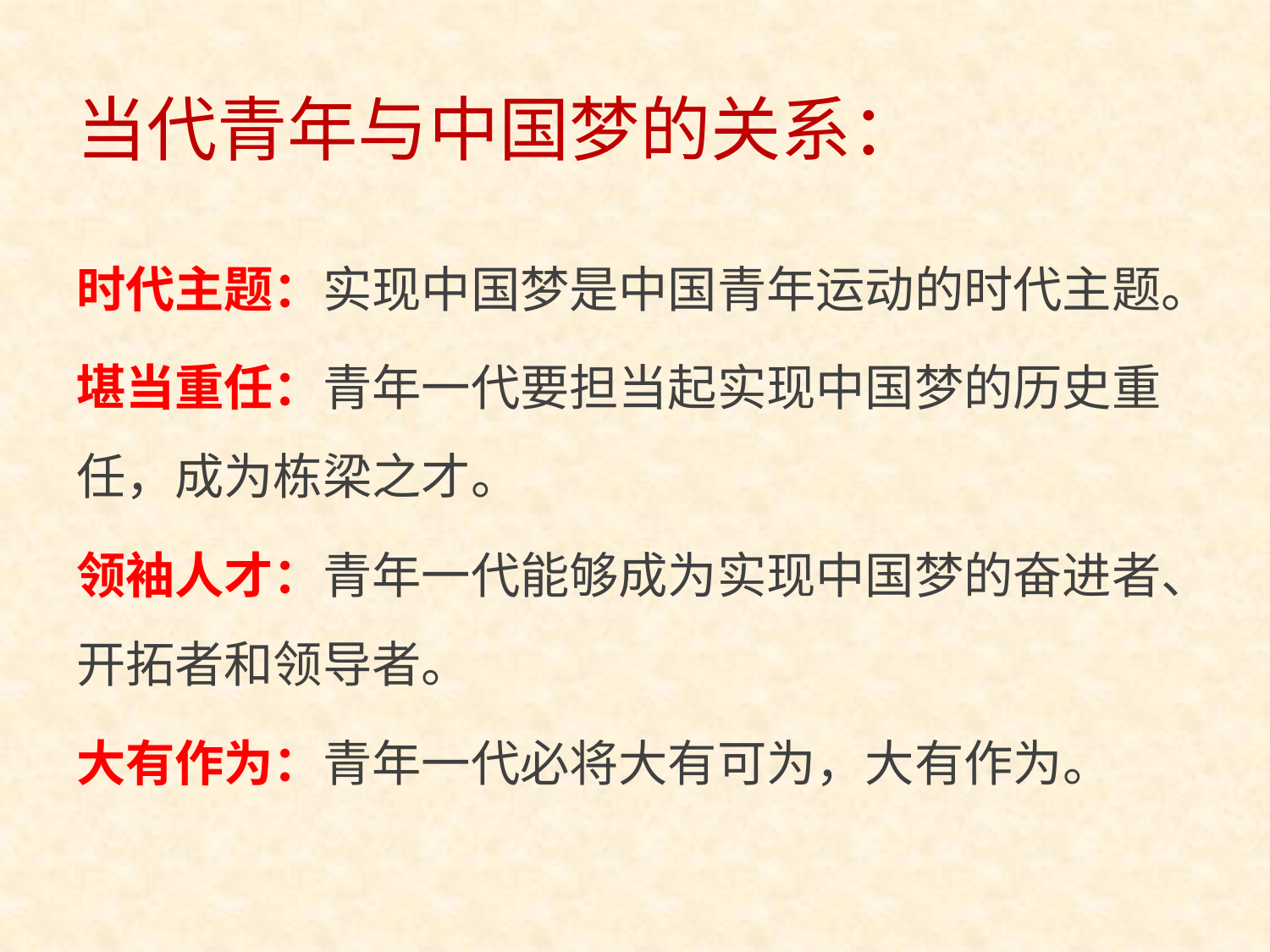

# 当代青年与中国梦的关系：
时代主题：实现中国梦是中国青年运动的时代主题。
堪当重任：青年一代要担当起实现中国梦的历史重任，成为栋梁之才。
领袖人才：青年一代能够成为实现中国梦的奋进者、开拓者和领导者。
大有作为：青年一代必将大有可为，大有作为。
102